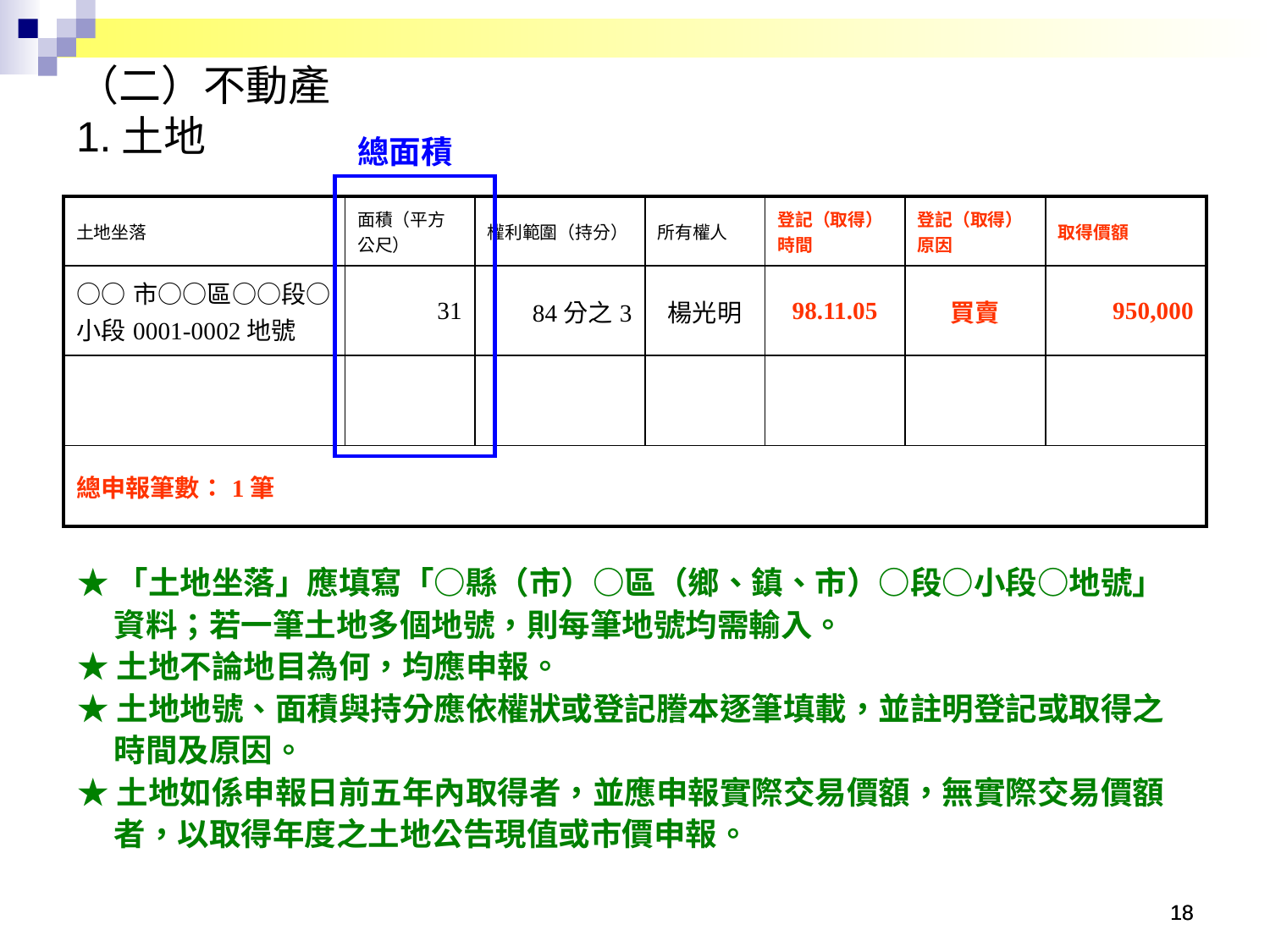

# （二）不動產 1.土地
總面積

| 土地坐落 | 面積（平方公尺） | 權利範圍（持分） | 所有權人 | 登記（取得）時間 | 登記（取得）原因 | 取得價額 |
| --- | --- | --- | --- | --- | --- | --- |
| ○○市○○區○○段○小段0001-0002地號 | 31 | 84分之3 | 楊光明 | 98.11.05 | 買賣 | 950,000 |
|  |  |  |  |  |  |  |
| 總申報筆數：1筆 |  |  |  |  |  |  |

★「土地坐落」應填寫「○縣（市）○區（鄉、鎮、市）○段○小段○地號」資料；若一筆土地多個地號，則每筆地號均需輸入。
★土地不論地目為何，均應申報。
★土地地號、面積與持分應依權狀或登記謄本逐筆填載，並註明登記或取得之時間及原因。
★土地如係申報日前五年內取得者，並應申報實際交易價額，無實際交易價額者，以取得年度之土地公告現值或市價申報。
18
18